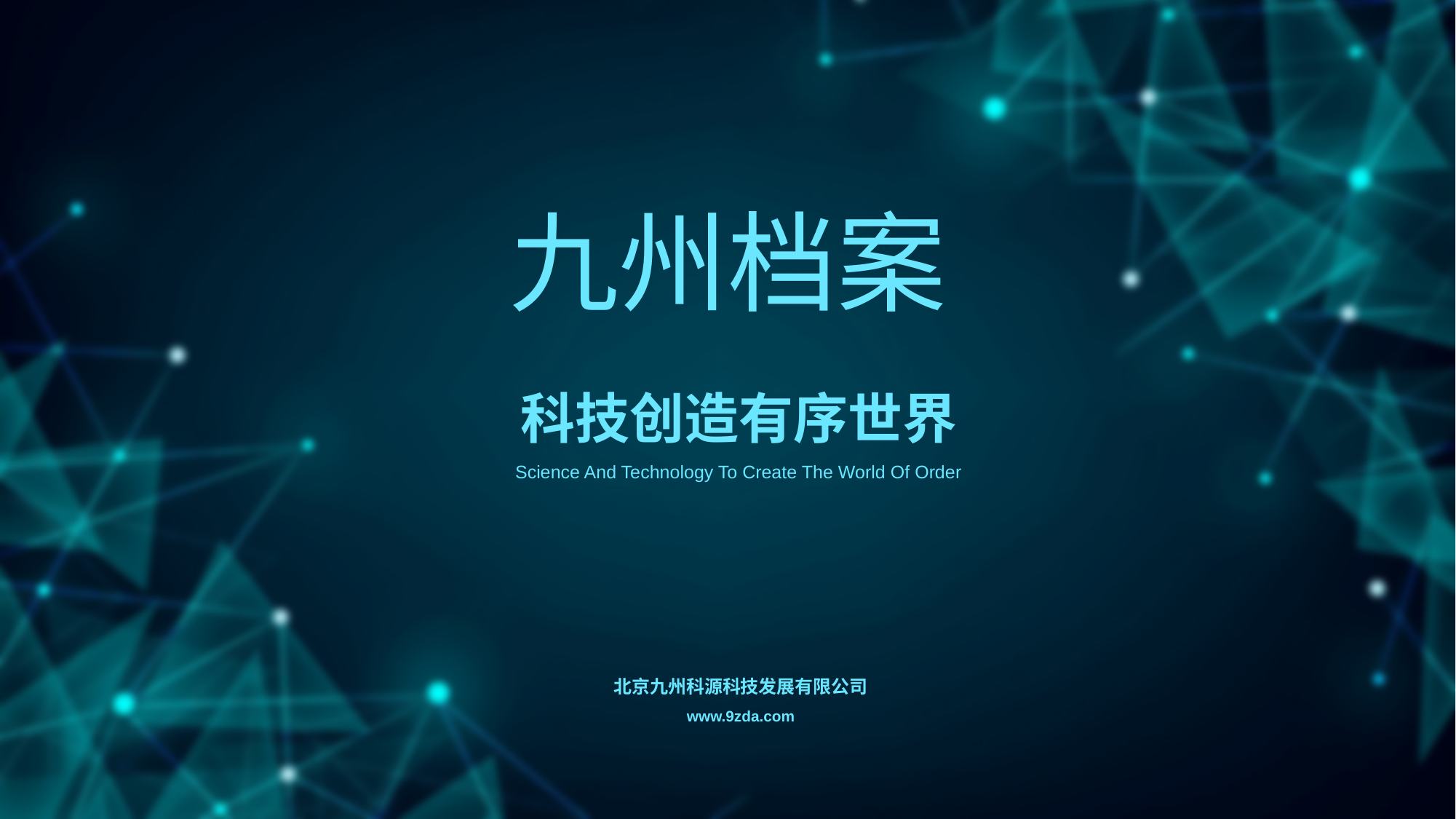

九州档案
科技创造有序世界
Science And Technology To Create The World Of Order
北京九州科源科技发展有限公司
www.9zda.com